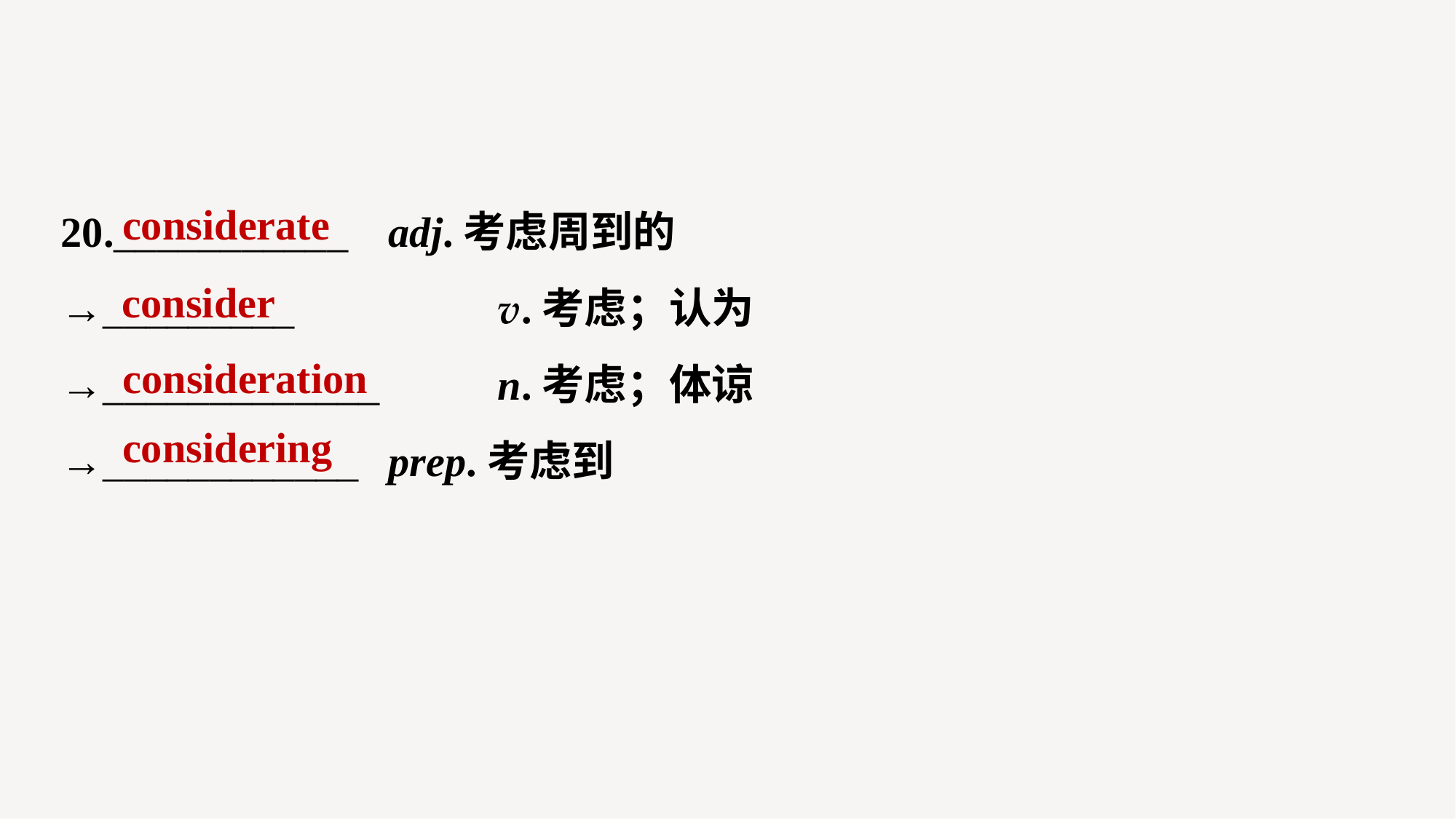

20.___________ 	adj.考虑周到的
→_________ 		v.考虑；认为
→_____________ 	n.考虑；体谅
→____________ 	prep.考虑到
considerate
consider
consideration
considering